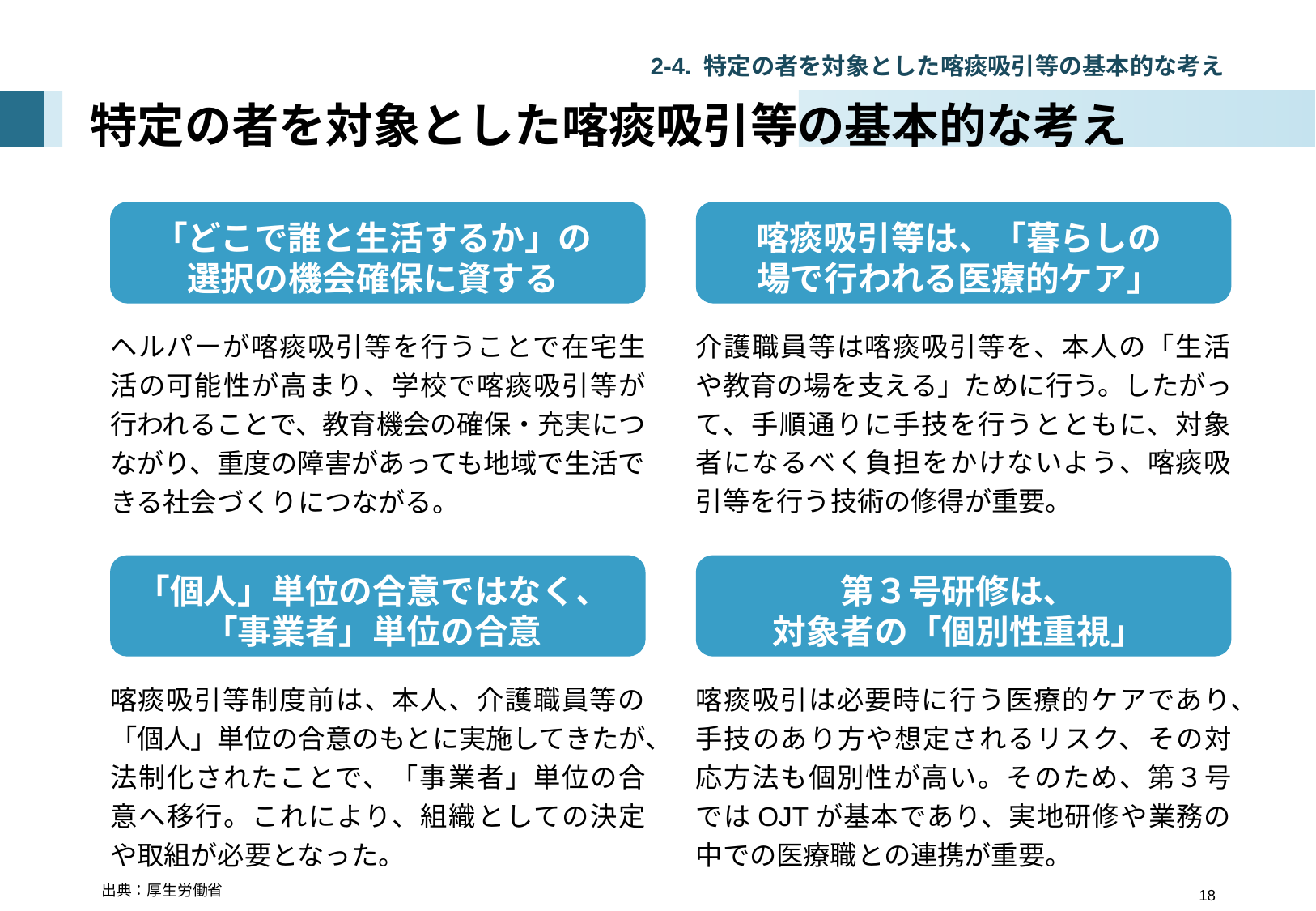

2-4. 特定の者を対象とした喀痰吸引等の基本的な考え
# 特定の者を対象とした喀痰吸引等の基本的な考え
「どこで誰と生活するか」の
選択の機会確保に資する
喀痰吸引等は、「暮らしの
場で行われる医療的ケア」
介護職員等は喀痰吸引等を、本人の「生活や教育の場を支える」ために行う。したがって、手順通りに手技を行うとともに、対象者になるべく負担をかけないよう、喀痰吸引等を行う技術の修得が重要。
ヘルパーが喀痰吸引等を行うことで在宅生活の可能性が高まり、学校で喀痰吸引等が行われることで、教育機会の確保・充実につながり、重度の障害があっても地域で生活できる社会づくりにつながる。
「個人」単位の合意ではなく、「事業者」単位の合意
第３号研修は、
対象者の「個別性重視」
喀痰吸引等制度前は、本人、介護職員等の「個人」単位の合意のもとに実施してきたが、法制化されたことで、「事業者」単位の合意へ移行。これにより、組織としての決定や取組が必要となった。
喀痰吸引は必要時に行う医療的ケアであり、手技のあり方や想定されるリスク、その対応方法も個別性が高い。そのため、第３号ではOJTが基本であり、実地研修や業務の中での医療職との連携が重要。
出典：厚生労働省
　　　　　　　　　　　　　　　　 18